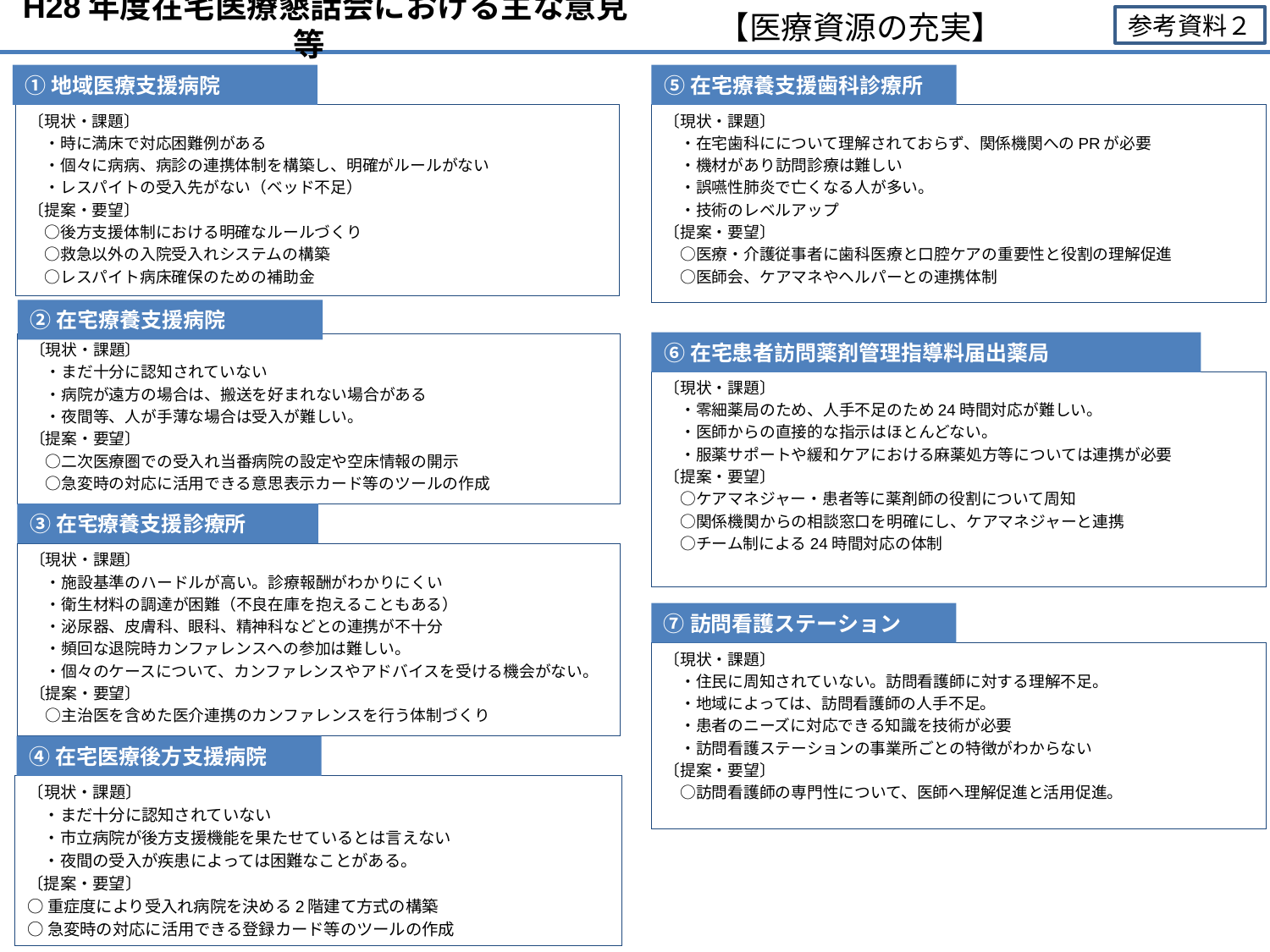

H28年度在宅医療懇話会における主な意見等
# 【医療資源の充実】
参考資料２
①地域医療支援病院
⑤在宅療養支援歯科診療所
〔現状・課題〕
　・在宅歯科にについて理解されておらず、関係機関へのPRが必要
　・機材があり訪問診療は難しい
　・誤嚥性肺炎で亡くなる人が多い。
　・技術のレベルアップ
〔提案・要望〕
　○医療・介護従事者に歯科医療と口腔ケアの重要性と役割の理解促進
　○医師会、ケアマネやヘルパーとの連携体制

〔現状・課題〕
　・時に満床で対応困難例がある
　・個々に病病、病診の連携体制を構築し、明確がルールがない
　・レスパイトの受入先がない（ベッド不足）
〔提案・要望〕
　○後方支援体制における明確なルールづくり
　○救急以外の入院受入れシステムの構築
　○レスパイト病床確保のための補助金
②在宅療養支援病院
〔現状・課題〕
　・まだ十分に認知されていない
　・病院が遠方の場合は、搬送を好まれない場合がある
　・夜間等、人が手薄な場合は受入が難しい。
〔提案・要望〕
　○二次医療圏での受入れ当番病院の設定や空床情報の開示
　○急変時の対応に活用できる意思表示カード等のツールの作成
⑥在宅患者訪問薬剤管理指導料届出薬局
〔現状・課題〕
　・零細薬局のため、人手不足のため24時間対応が難しい。
　・医師からの直接的な指示はほとんどない。
　・服薬サポートや緩和ケアにおける麻薬処方等については連携が必要
〔提案・要望〕
　○ケアマネジャー・患者等に薬剤師の役割について周知
　○関係機関からの相談窓口を明確にし、ケアマネジャーと連携
　○チーム制による24時間対応の体制
③在宅療養支援診療所
〔現状・課題〕
　・施設基準のハードルが高い。診療報酬がわかりにくい
　・衛生材料の調達が困難（不良在庫を抱えることもある）
　・泌尿器、皮膚科、眼科、精神科などとの連携が不十分
　・頻回な退院時カンファレンスへの参加は難しい。
　・個々のケースについて、カンファレンスやアドバイスを受ける機会がない。
〔提案・要望〕
　○主治医を含めた医介連携のカンファレンスを行う体制づくり
⑦訪問看護ステーション
〔現状・課題〕
　・住民に周知されていない。訪問看護師に対する理解不足。
　・地域によっては、訪問看護師の人手不足。
　・患者のニーズに対応できる知識を技術が必要
　・訪問看護ステーションの事業所ごとの特徴がわからない
〔提案・要望〕
　○訪問看護師の専門性について、医師へ理解促進と活用促進。
④在宅医療後方支援病院
〔現状・課題〕
　・まだ十分に認知されていない
　・市立病院が後方支援機能を果たせているとは言えない
　・夜間の受入が疾患によっては困難なことがある。
〔提案・要望〕
○重症度により受入れ病院を決める2階建て方式の構築
○急変時の対応に活用できる登録カード等のツールの作成